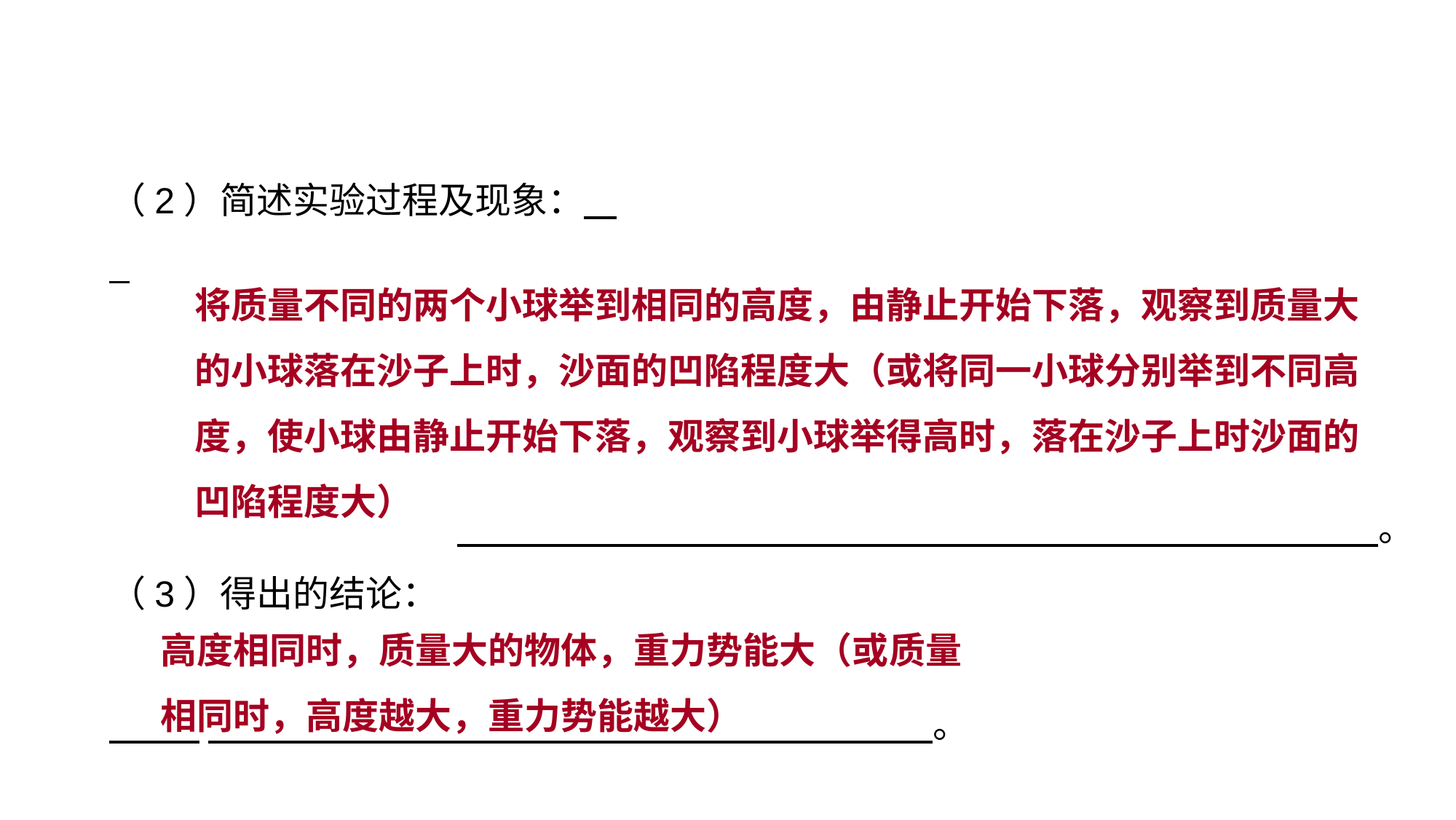

（2）简述实验过程及现象：

　                                                                                                            。
（3）得出的结论：

           　                                                                                    。
设计实验 拓展提升
将质量不同的两个小球举到相同的高度，由静止开始下落，观察到质量大的小球落在沙子上时，沙面的凹陷程度大（或将同一小球分别举到不同高度，使小球由静止开始下落，观察到小球举得高时，落在沙子上时沙面的凹陷程度大）
高度相同时，质量大的物体，重力势能大（或质量相同时，高度越大，重力势能越大）